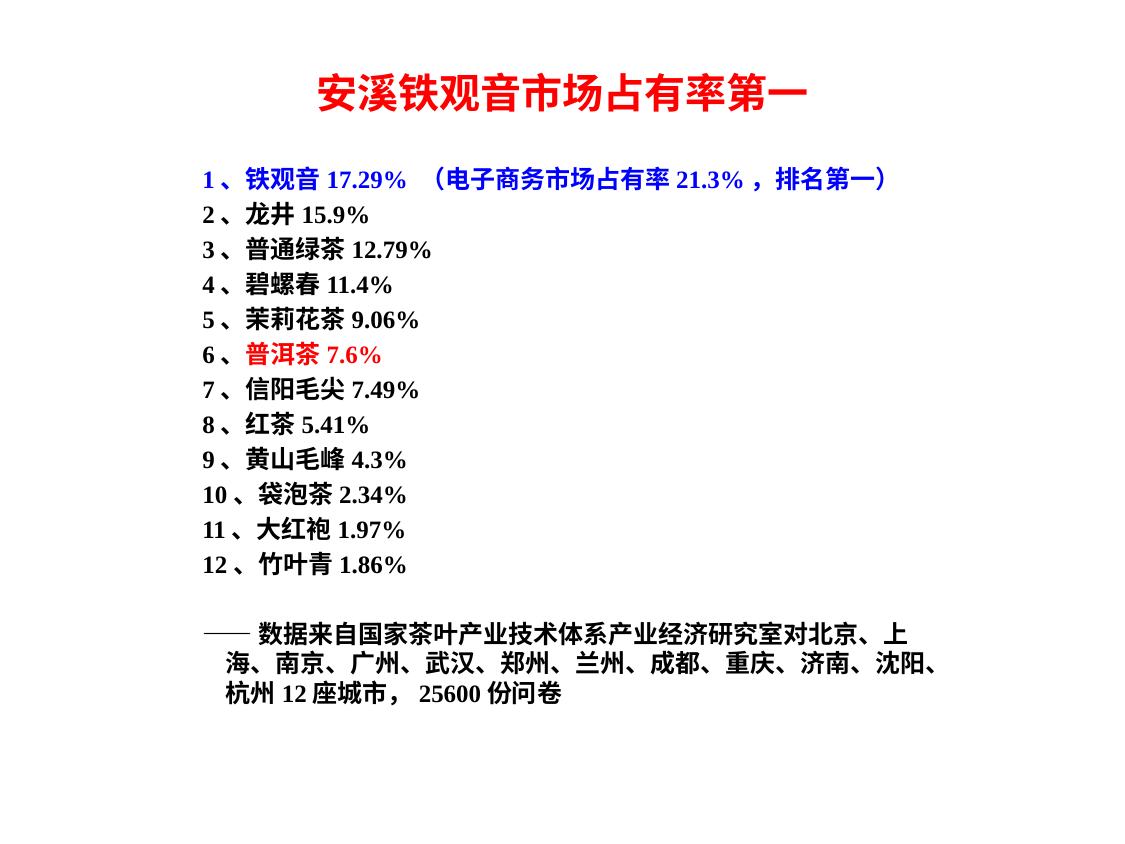

安溪铁观音市场占有率第一
1、铁观音17.29% （电子商务市场占有率21.3%，排名第一）
2、龙井15.9%
3、普通绿茶12.79%
4、碧螺春11.4%
5、茉莉花茶9.06%
6、普洱茶7.6%
7、信阳毛尖7.49%
8、红茶5.41%
9、黄山毛峰4.3%
10、袋泡茶2.34%
11、大红袍1.97%
12、竹叶青1.86%

——数据来自国家茶叶产业技术体系产业经济研究室对北京、上海、南京、广州、武汉、郑州、兰州、成都、重庆、济南、沈阳、杭州12座城市，25600份问卷